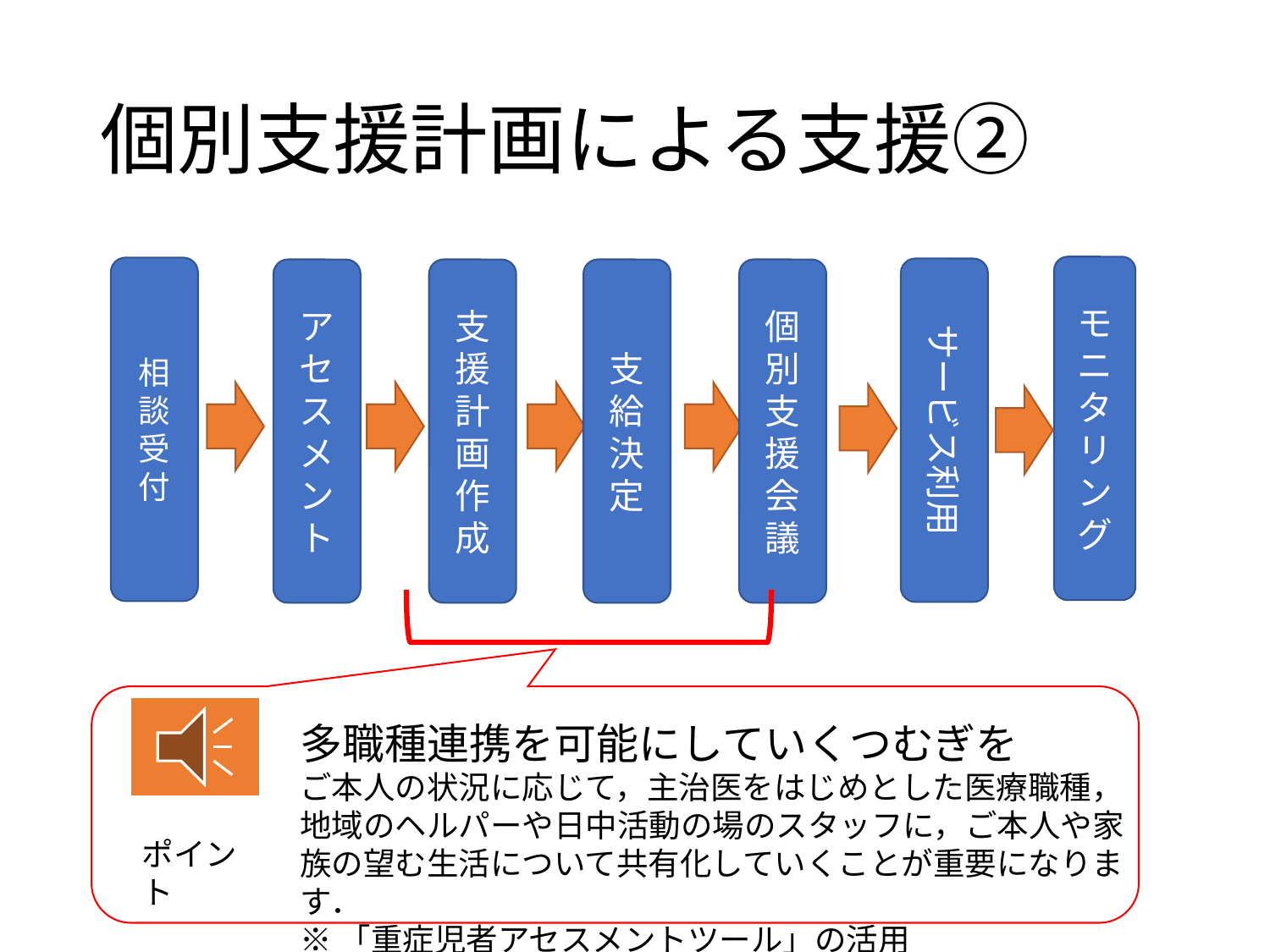

# 個別支援計画による支援②
モニタリング
相談受付
サービス利用
アセスメント
支援計画作成
支給決定
個別支援会議

多職種連携を可能にしていくつむぎを
ご本人の状況に応じて，主治医をはじめとした医療職種，地域のヘルパーや日中活動の場のスタッフに，ご本人や家族の望む生活について共有化していくことが重要になります．
※「重症児者アセスメントツール」の活用

　　　　　　ポイント